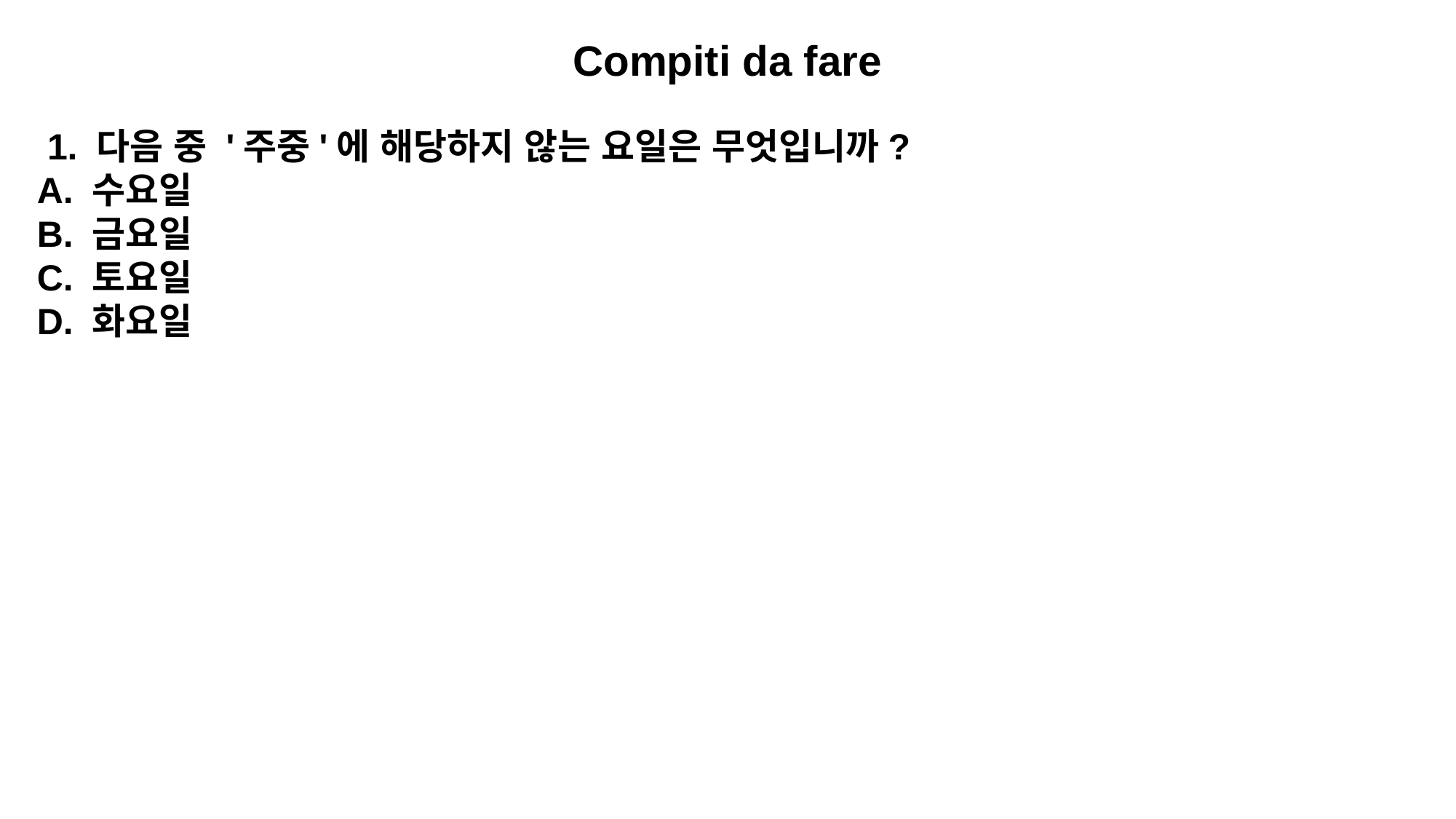

Compiti da fare
 1. 다음 중 '주중'에 해당하지 않는 요일은 무엇입니까?
A. 수요일
B. 금요일
C. 토요일
D. 화요일